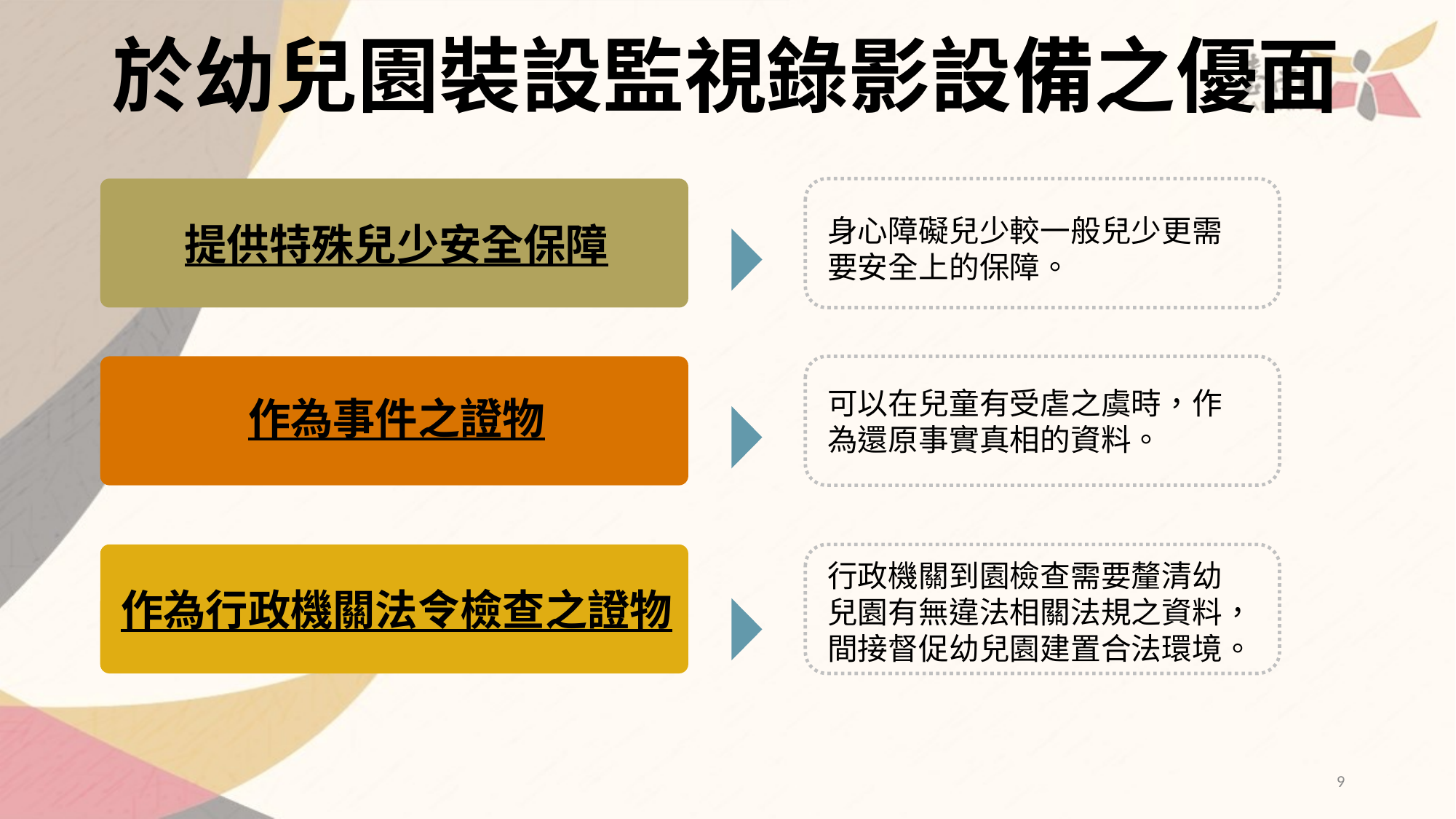

# 於幼兒園裝設監視錄影設備之優面

提供特殊兒少安全保障
身心障礙兒少較一般兒少更需要安全上的保障。

作為事件之證物
可以在兒童有受虐之虞時，作為還原事實真相的資料。

行政機關到園檢查需要釐清幼兒園有無違法相關法規之資料，間接督促幼兒園建置合法環境。
作為行政機關法令檢查之證物

9